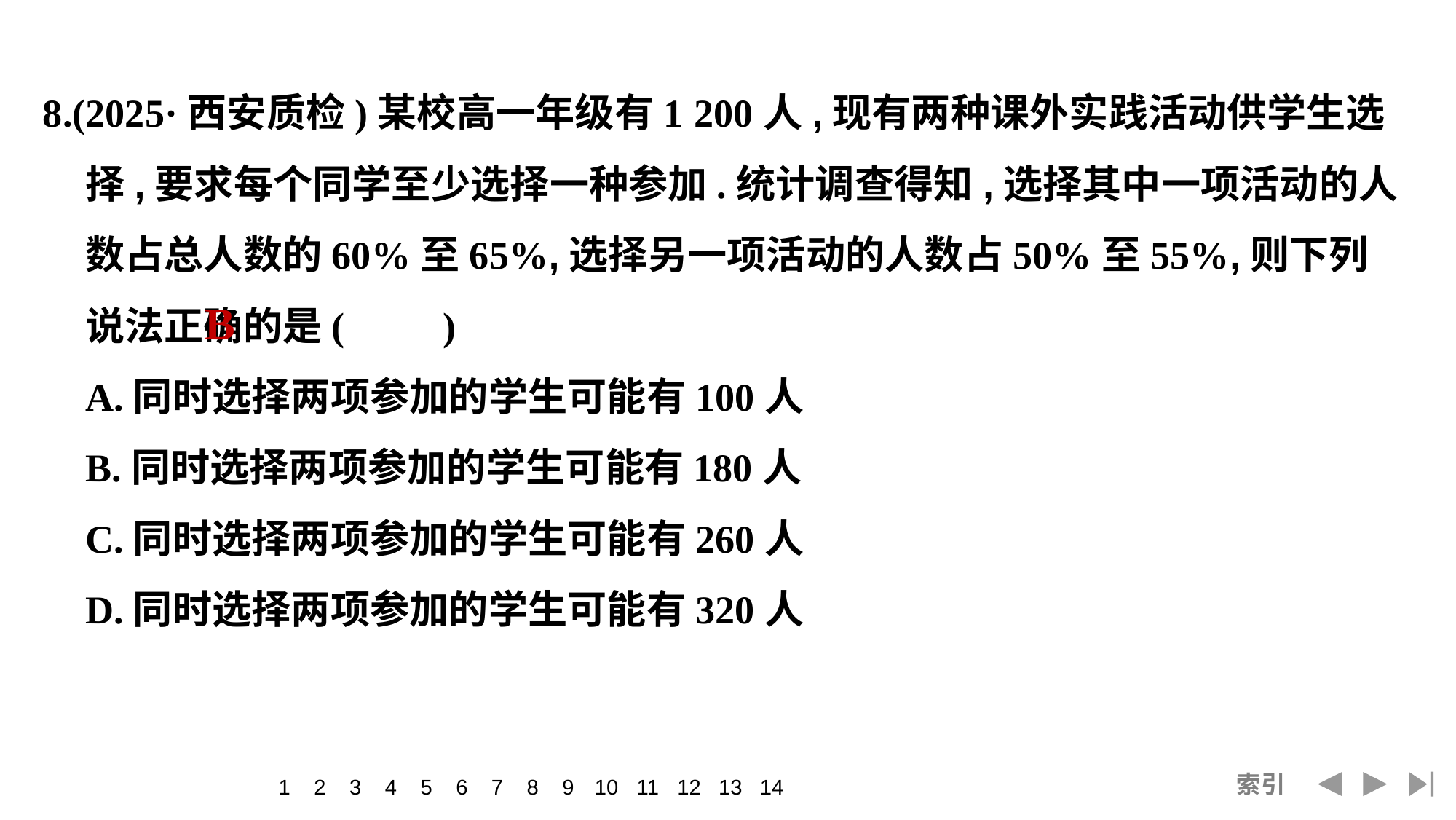

8.(2025·西安质检)某校高一年级有1 200人,现有两种课外实践活动供学生选择,要求每个同学至少选择一种参加.统计调查得知,选择其中一项活动的人数占总人数的60%至65%,选择另一项活动的人数占50%至55%,则下列说法正确的是(　　)
	A.同时选择两项参加的学生可能有100人
	B.同时选择两项参加的学生可能有180人
	C.同时选择两项参加的学生可能有260人
	D.同时选择两项参加的学生可能有320人
B